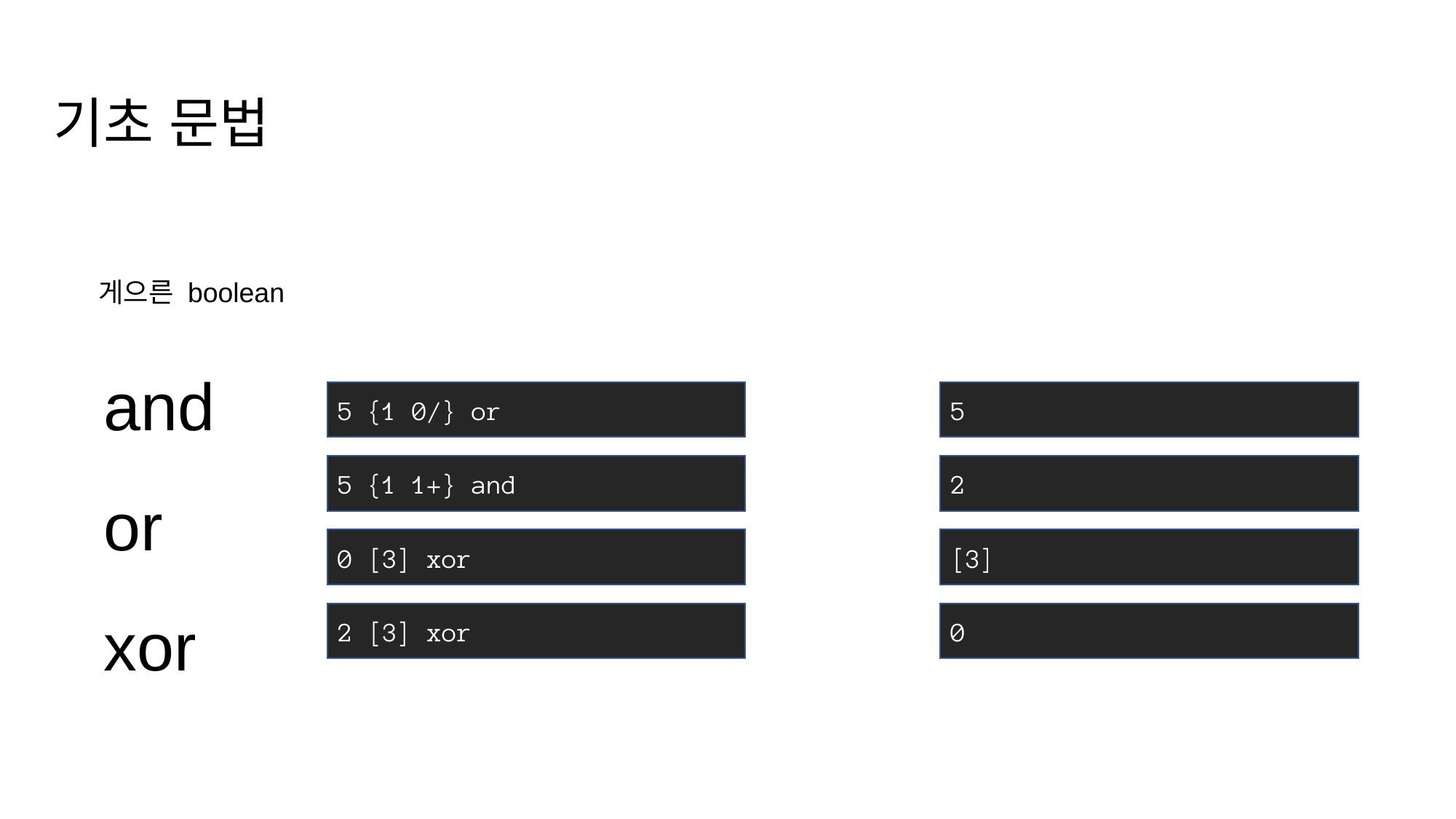

기초 문법
게으른 boolean
and
or
xor
5 {1 0/} or
5
5 {1 1+} and
2
0 [3] xor
[3]
2 [3] xor
0